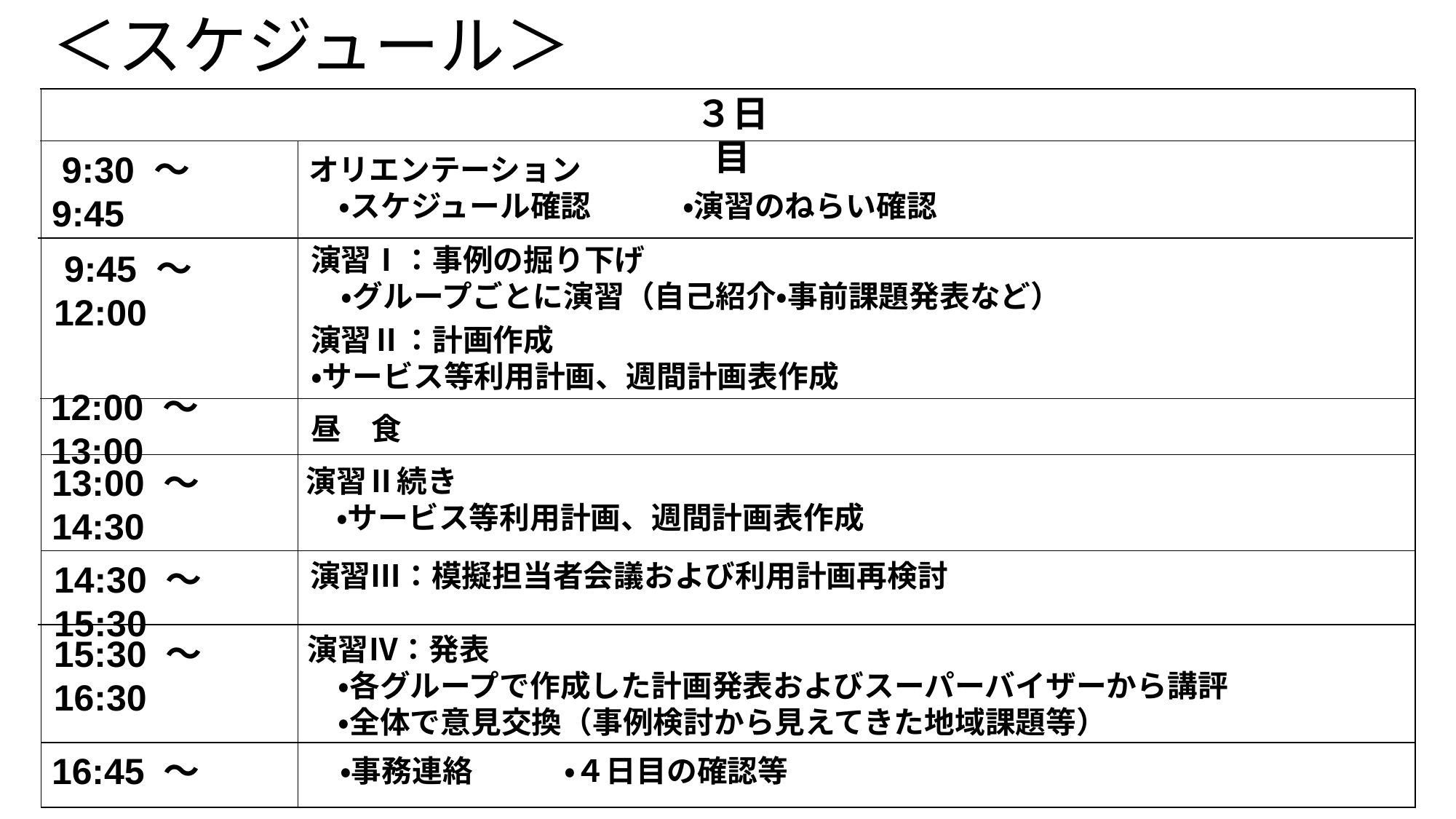

# ＜スケジュール＞
３日目
 9:30 ～  9:45
オリエンテーション
　・スケジュール確認　　　・演習のねらい確認
演習Ⅰ：事例の掘り下げ
　・グループごとに演習（自己紹介・事前課題発表など）
 9:45 ～ 12:00
演習Ⅱ：計画作成
・サービス等利用計画、週間計画表作成
12:00 ～13:00
昼　食
13:00 ～14:30
演習Ⅱ続き
　・サービス等利用計画、週間計画表作成
14:30 ～15:30
演習Ⅲ：模擬担当者会議および利用計画再検討

演習Ⅳ：発表
　・各グループで作成した計画発表およびスーパーバイザーから講評
　・全体で意見交換（事例検討から見えてきた地域課題等）
15:30 ～16:30
16:45 ～
　・事務連絡　　　・４日目の確認等